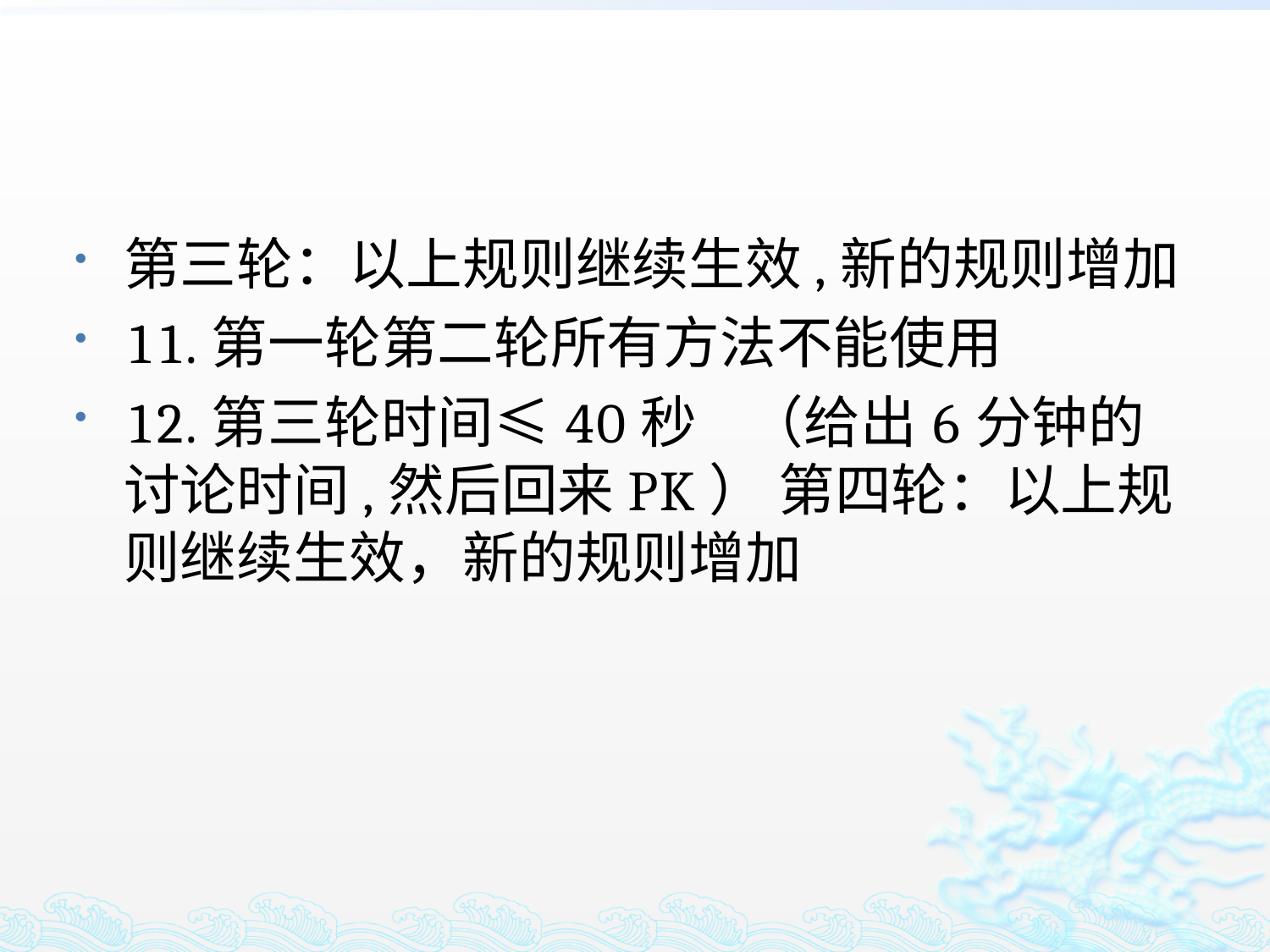

#
第三轮：以上规则继续生效,新的规则增加
11.第一轮第二轮所有方法不能使用
12.第三轮时间≤40秒    （给出6分钟的讨论时间,然后回来PK） 第四轮：以上规则继续生效，新的规则增加